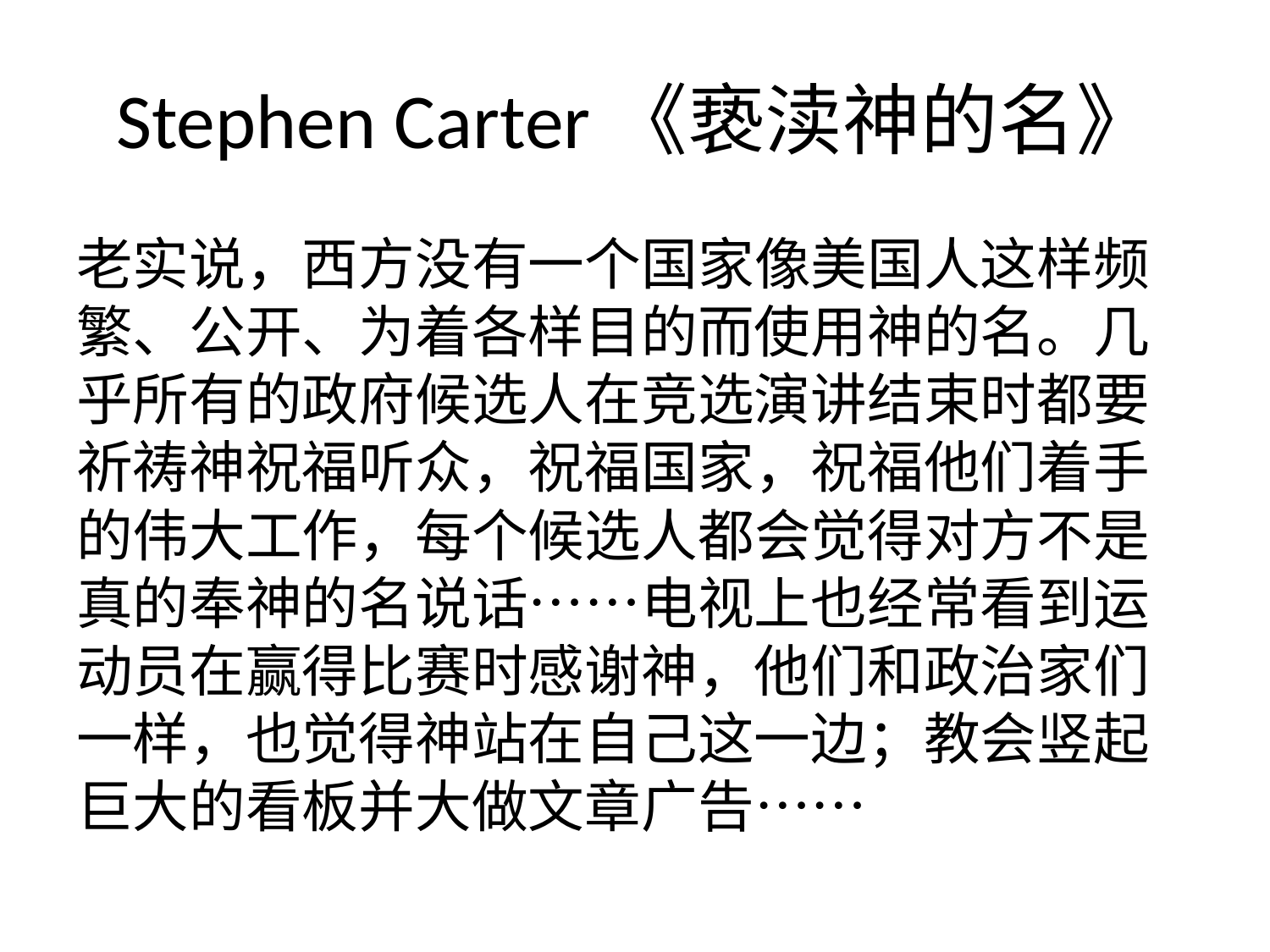

# Stephen Carter《亵渎神的名》
老实说，西方没有一个国家像美国人这样频繁、公开、为着各样目的而使用神的名。几乎所有的政府候选人在竞选演讲结束时都要祈祷神祝福听众，祝福国家，祝福他们着手的伟大工作，每个候选人都会觉得对方不是真的奉神的名说话……电视上也经常看到运动员在赢得比赛时感谢神，他们和政治家们一样，也觉得神站在自己这一边；教会竖起巨大的看板并大做文章广告……